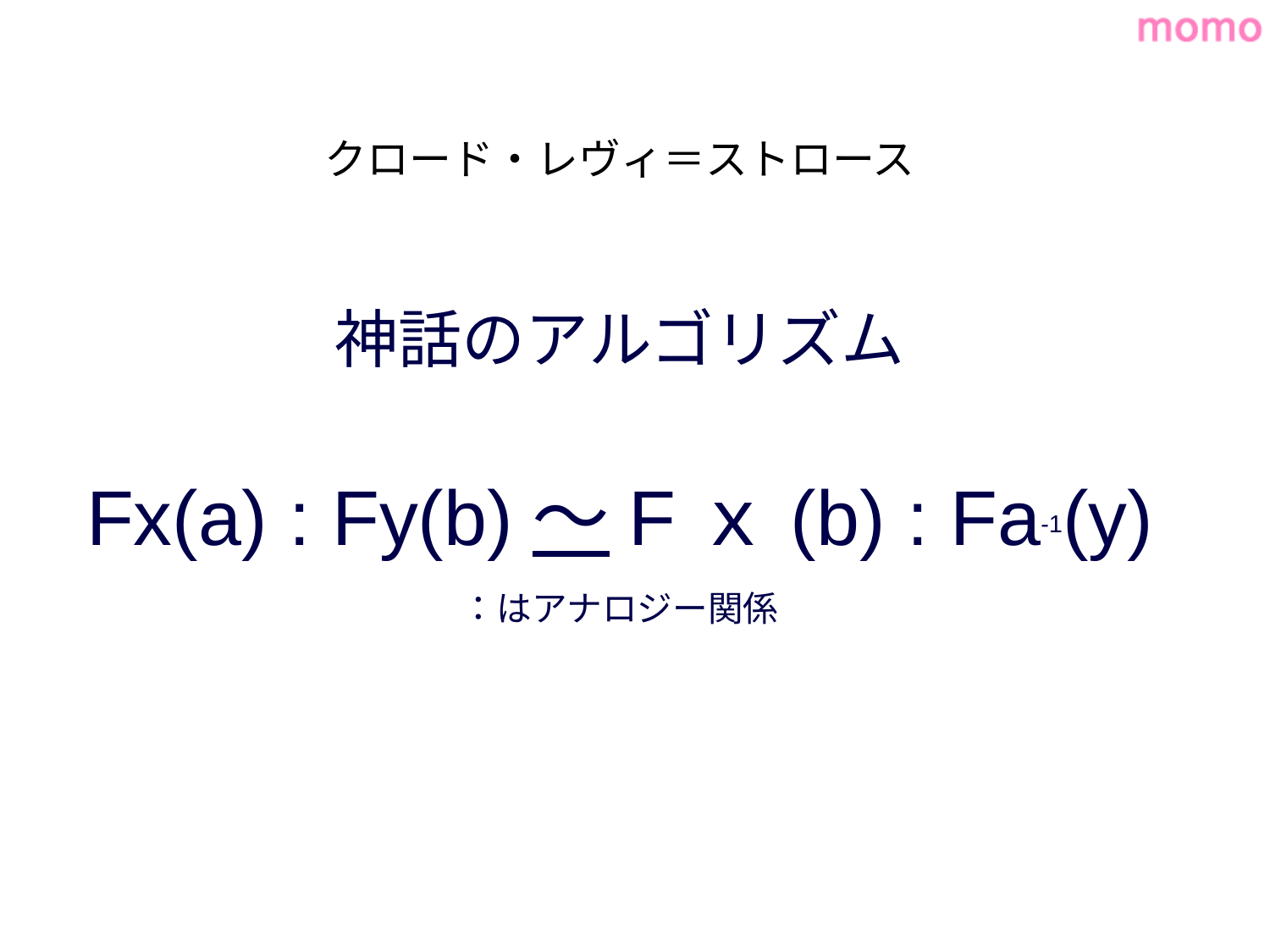

クロード・レヴィ＝ストロース
# 神話のアルゴリズム Fx(a) : Fy(b)～Fｘ(b) : Fa-1(y) ：はアナロジー関係